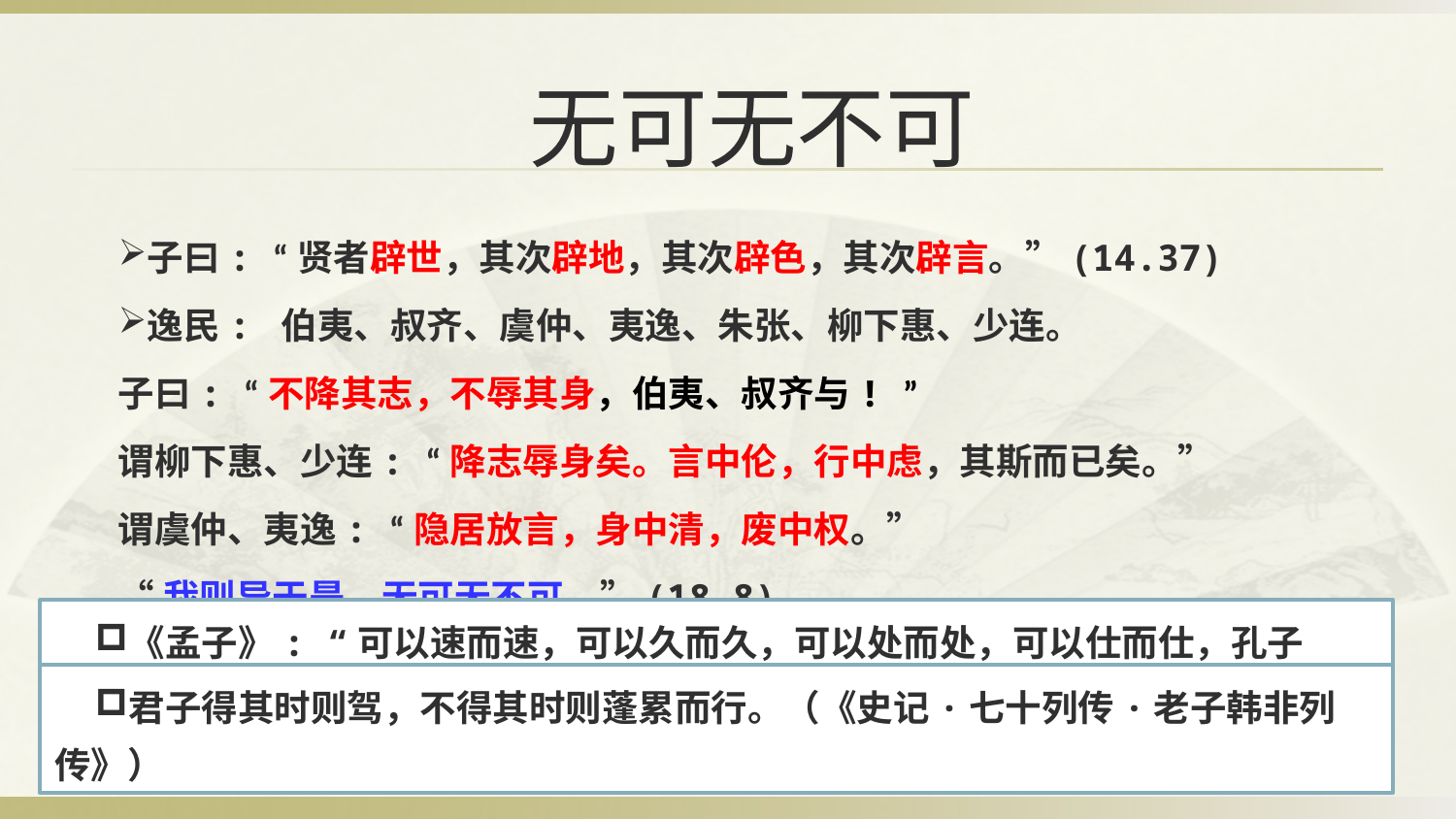

无可无不可
子曰: “贤者辟世，其次辟地，其次辟色，其次辟言。”(14.37)
逸民: 伯夷、叔齐、虞仲、夷逸、朱张、柳下惠、少连。
子曰: “不降其志，不辱其身，伯夷、叔齐与! ”
谓柳下惠、少连: “降志辱身矣。言中伦，行中虑，其斯而已矣。”
谓虞仲、夷逸: “隐居放言，身中清，废中权。”
“我则异于是，无可无不可。”(18.8)
《孟子》: “可以速而速，可以久而久，可以处而处，可以仕而仕，孔子也。”
君子得其时则驾，不得其时则蓬累而行。（《史记·七十列传·老子韩非列传》）